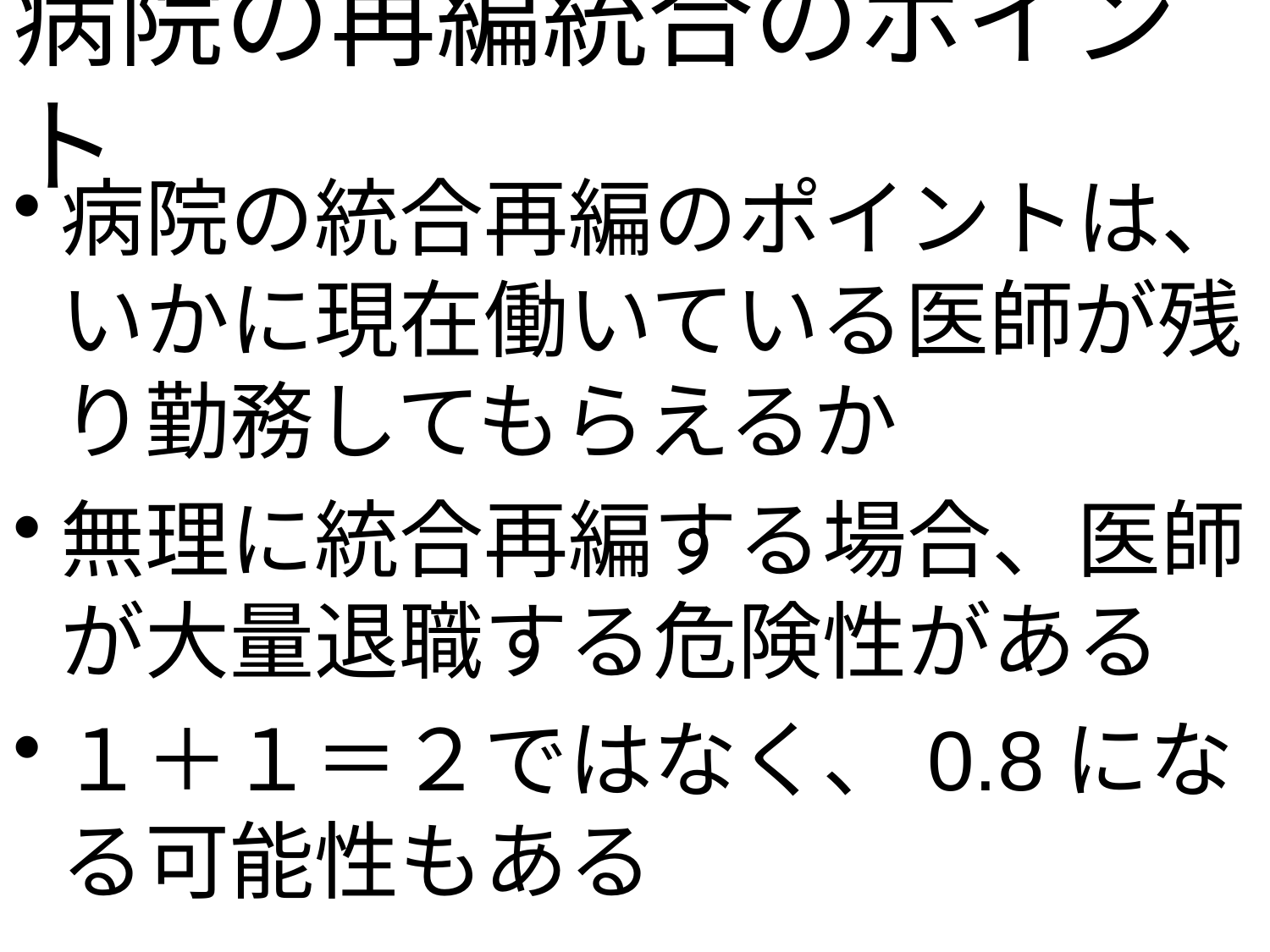

# 病院の再編統合のポイント
病院の統合再編のポイントは、いかに現在働いている医師が残り勤務してもらえるか
無理に統合再編する場合、医師が大量退職する危険性がある
１＋１＝２ではなく、0.8になる可能性もある